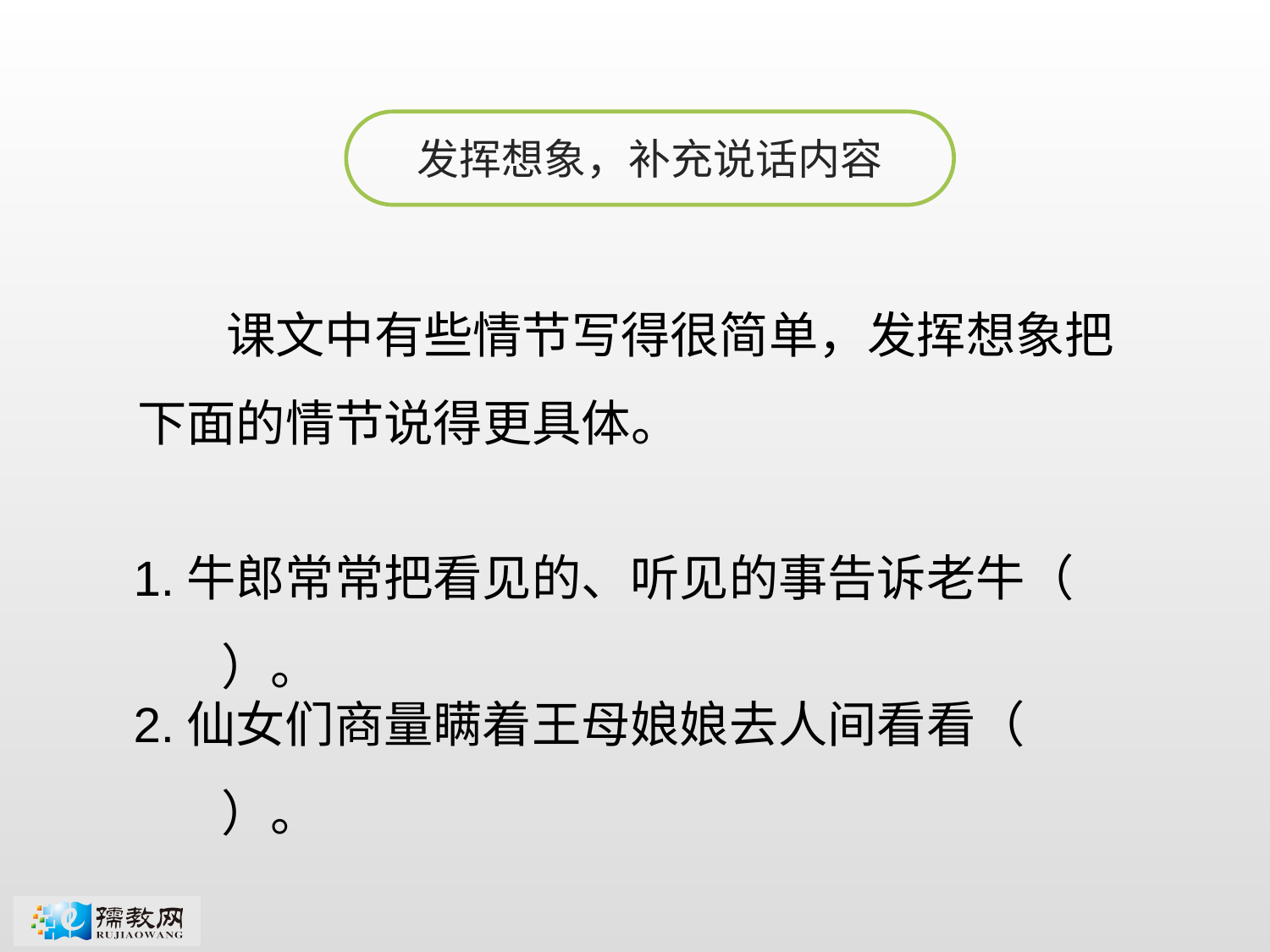

发挥想象，补充说话内容
       课文中有些情节写得很简单，发挥想象把下面的情节说得更具体。
1.牛郎常常把看见的、听见的事告诉老牛（                      ）。
2.仙女们商量瞒着王母娘娘去人间看看（                          ）。